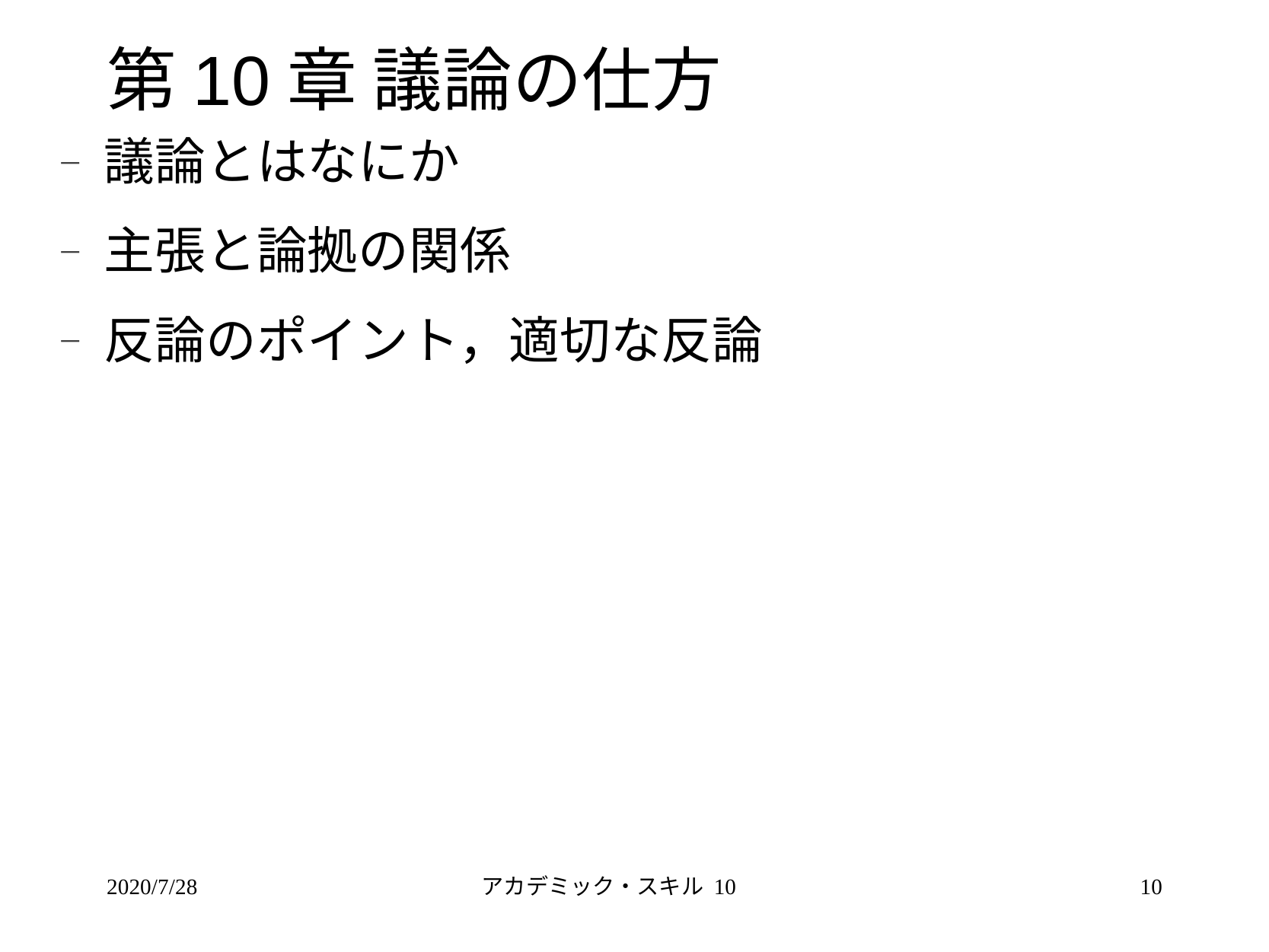

# 第10章 議論の仕方
議論とはなにか
主張と論拠の関係
反論のポイント，適切な反論
2020/7/28
アカデミック・スキル 10
10